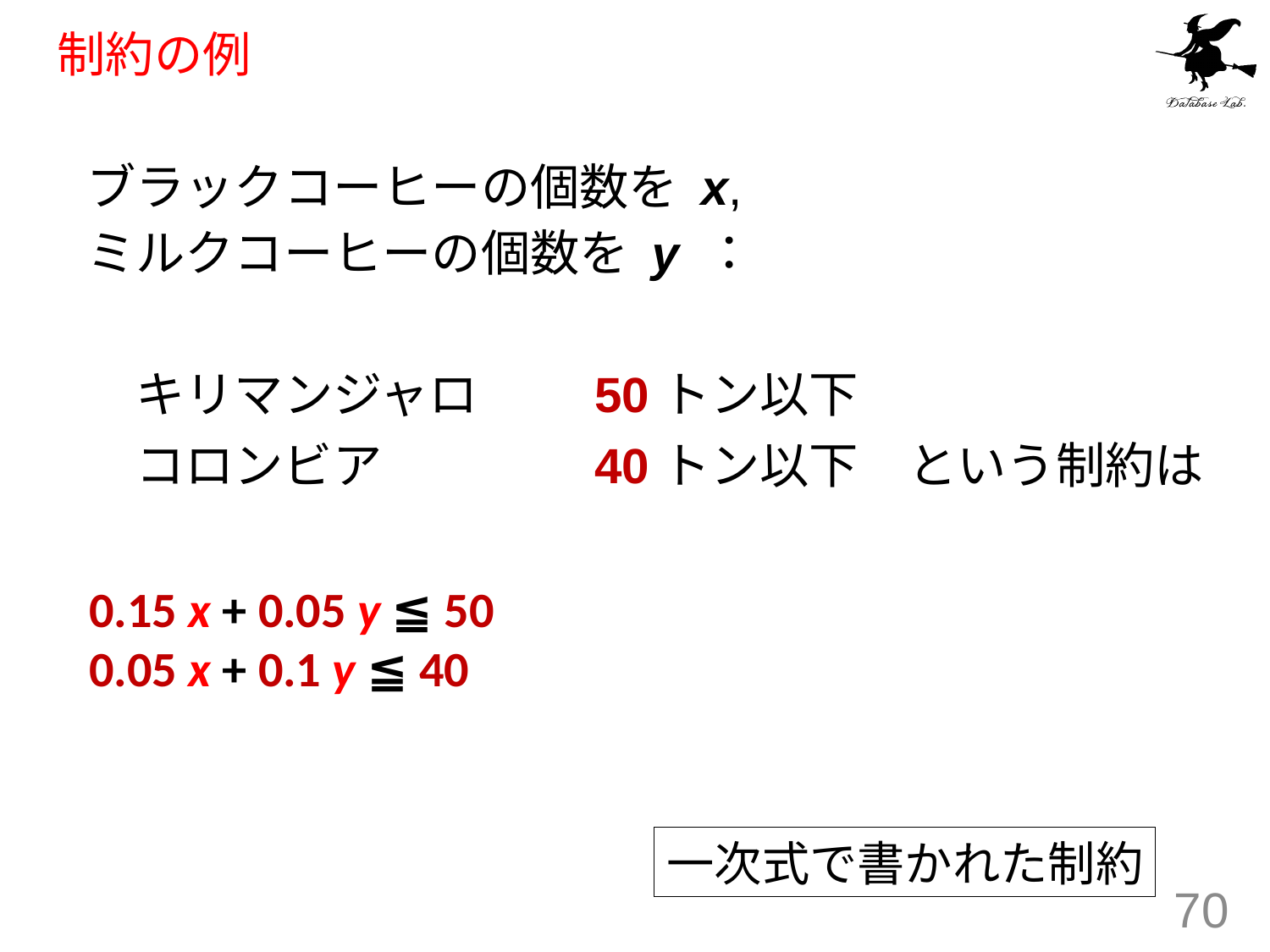

# 制約の例
ブラックコーヒーの個数を x,
ミルクコーヒーの個数を y ：

　キリマンジャロ　 	50トン以下
　コロンビア	　 	40トン以下　という制約は

0.15 x + 0.05 y ≦ 50
0.05 x + 0.1 y ≦ 40
一次式で書かれた制約
70